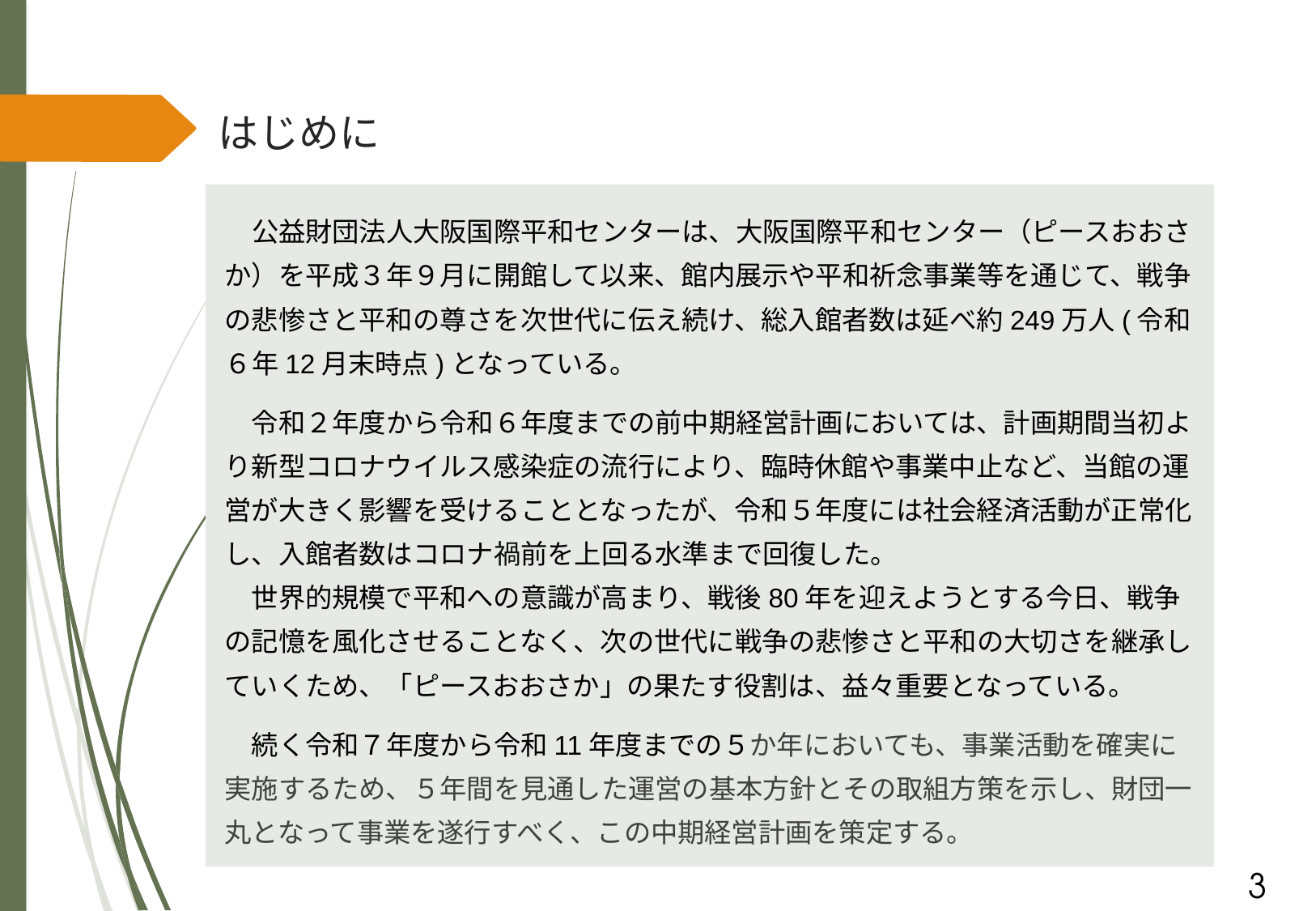

# はじめに
　公益財団法人大阪国際平和センターは、大阪国際平和センター（ピースおおさか）を平成３年９月に開館して以来、館内展示や平和祈念事業等を通じて、戦争の悲惨さと平和の尊さを次世代に伝え続け、総入館者数は延べ約249万人(令和６年12月末時点)となっている。

　令和２年度から令和６年度までの前中期経営計画においては、計画期間当初より新型コロナウイルス感染症の流行により、臨時休館や事業中止など、当館の運営が大きく影響を受けることとなったが、令和５年度には社会経済活動が正常化し、入館者数はコロナ禍前を上回る水準まで回復した。
　世界的規模で平和への意識が高まり、戦後80年を迎えようとする今日、戦争の記憶を風化させることなく、次の世代に戦争の悲惨さと平和の大切さを継承していくため、「ピースおおさか」の果たす役割は、益々重要となっている。

　続く令和７年度から令和11年度までの５か年においても、事業活動を確実に実施するため、５年間を見通した運営の基本方針とその取組方策を示し、財団一丸となって事業を遂行すべく、この中期経営計画を策定する。
3